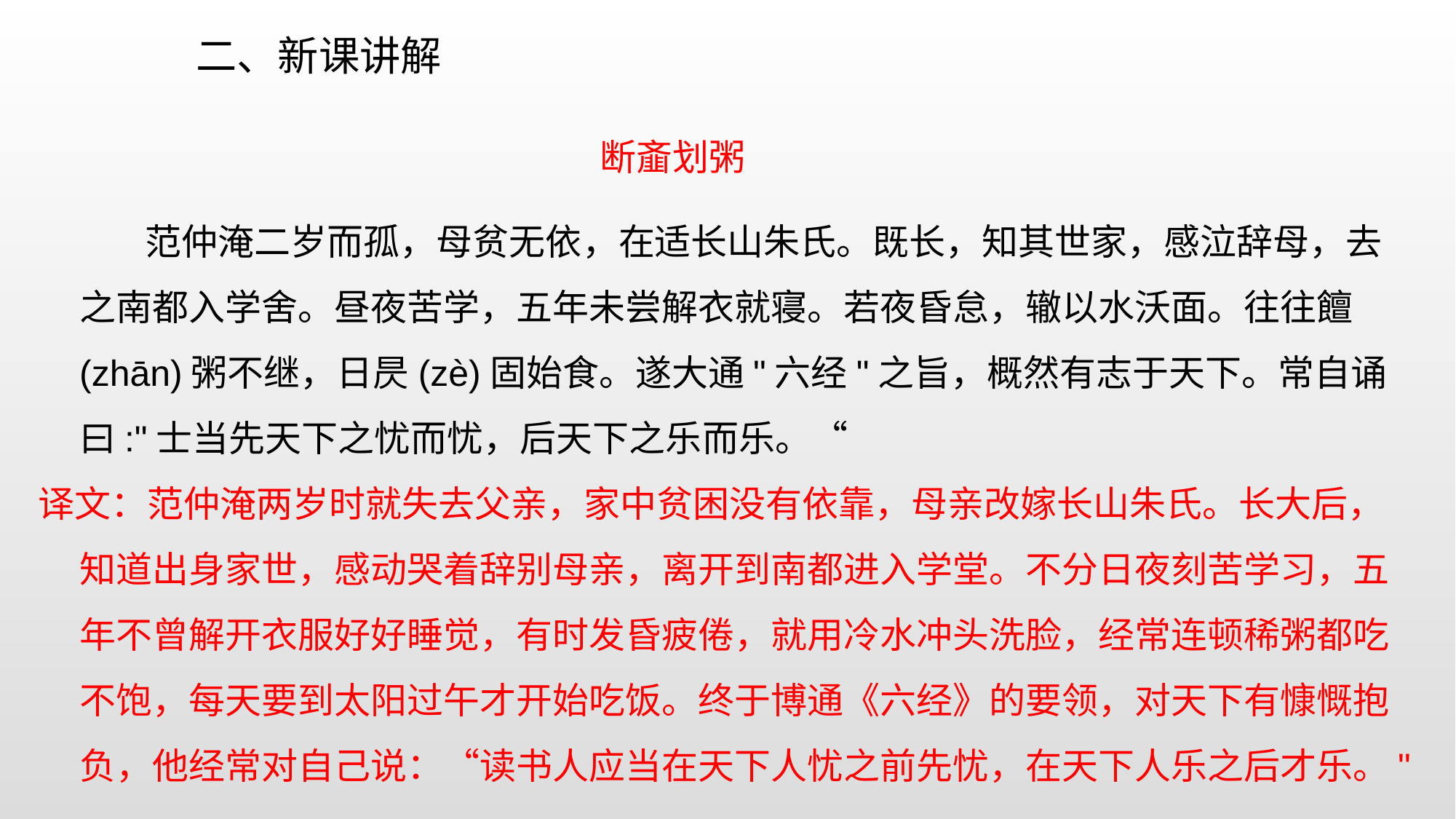

二、新课讲解

断齑划粥
            范仲淹二岁而孤，母贫无依，在适长山朱氏。既长，知其世家，感泣辞母，去之南都入学舍。昼夜苦学，五年未尝解衣就寝。若夜昏怠，辙以水沃面。往往饘(zhān)粥不继，日昃(zè)固始食。遂大通"六经"之旨，概然有志于天下。常自诵曰:"士当先天下之忧而忧，后天下之乐而乐。“
译文：范仲淹两岁时就失去父亲，家中贫困没有依靠，母亲改嫁长山朱氏。长大后，知道出身家世，感动哭着辞别母亲，离开到南都进入学堂。不分日夜刻苦学习，五年不曾解开衣服好好睡觉，有时发昏疲倦，就用冷水冲头洗脸，经常连顿稀粥都吃不饱，每天要到太阳过午才开始吃饭。终于博通《六经》的要领，对天下有慷慨抱负，他经常对自己说：“读书人应当在天下人忧之前先忧，在天下人乐之后才乐。"